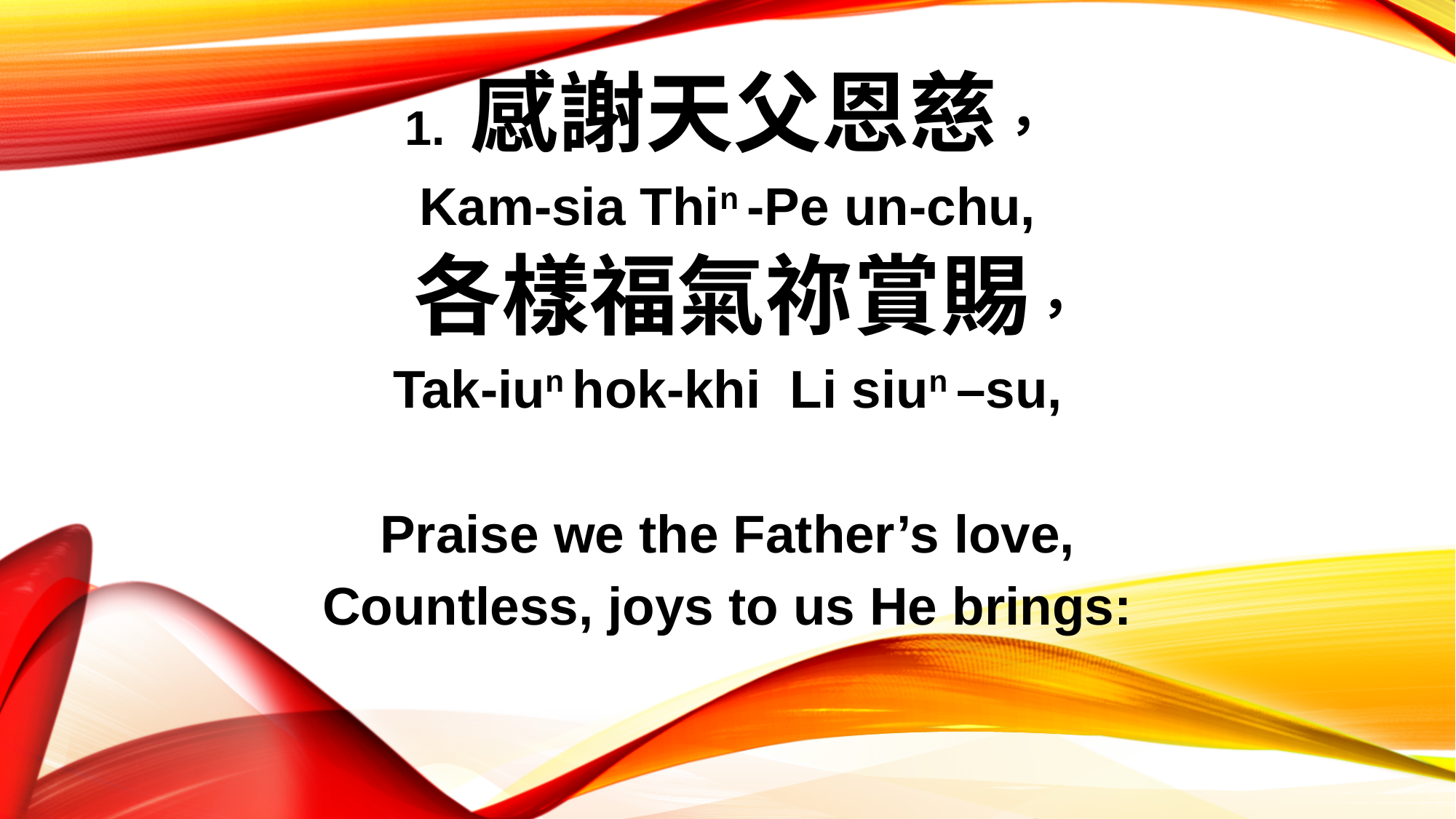

1. 感謝天父恩慈，
Kam-sia Thin -Pe un-chu,
 各樣福氣祢賞賜，
Tak-iun hok-khi  Li siun –su,

Praise we the Father’s love,
Countless, joys to us He brings: